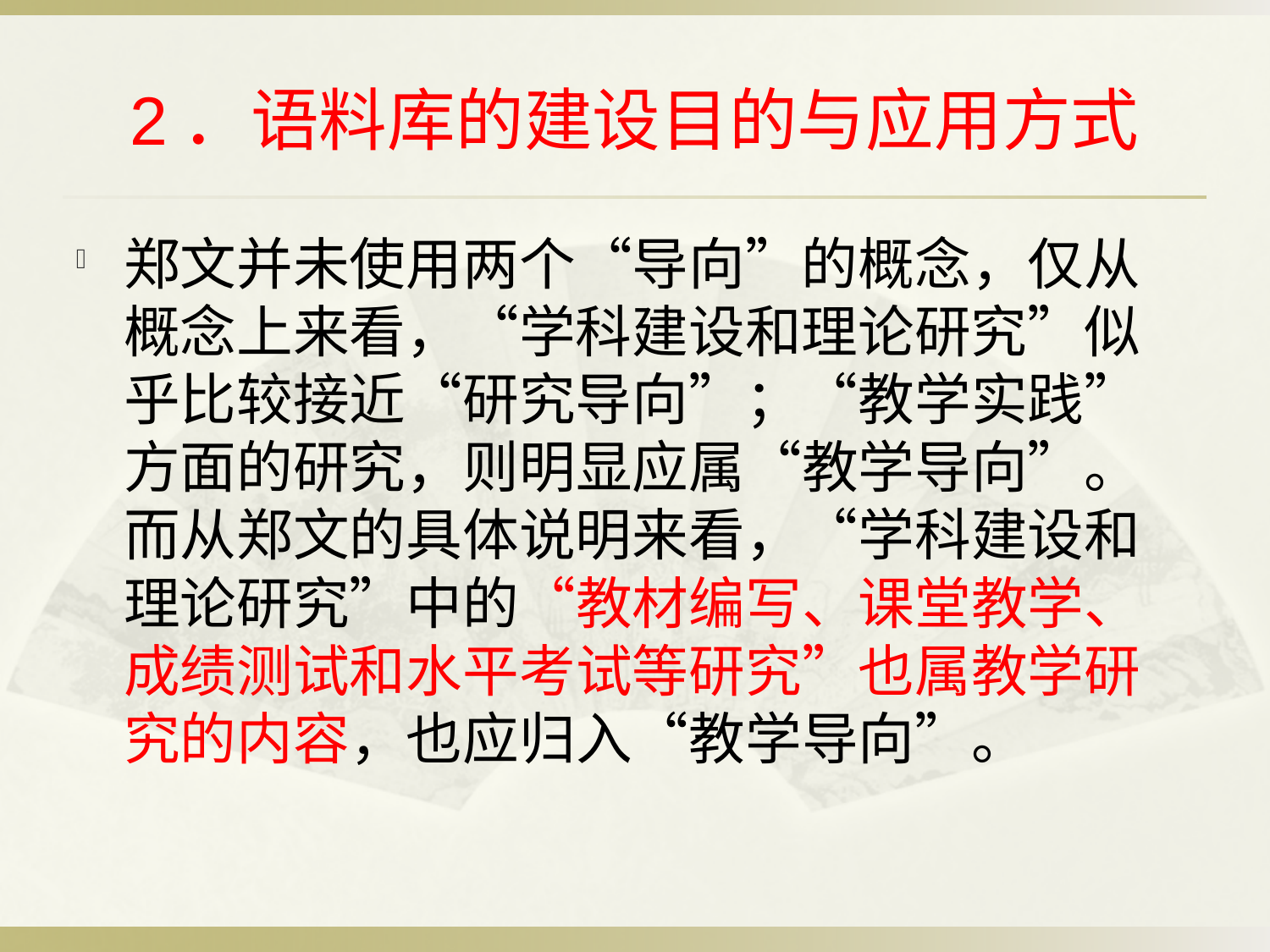

# 2．语料库的建设目的与应用方式
郑文并未使用两个“导向”的概念，仅从概念上来看，“学科建设和理论研究”似乎比较接近“研究导向”；“教学实践”方面的研究，则明显应属“教学导向”。而从郑文的具体说明来看，“学科建设和理论研究”中的“教材编写、课堂教学、成绩测试和水平考试等研究”也属教学研究的内容，也应归入“教学导向”。